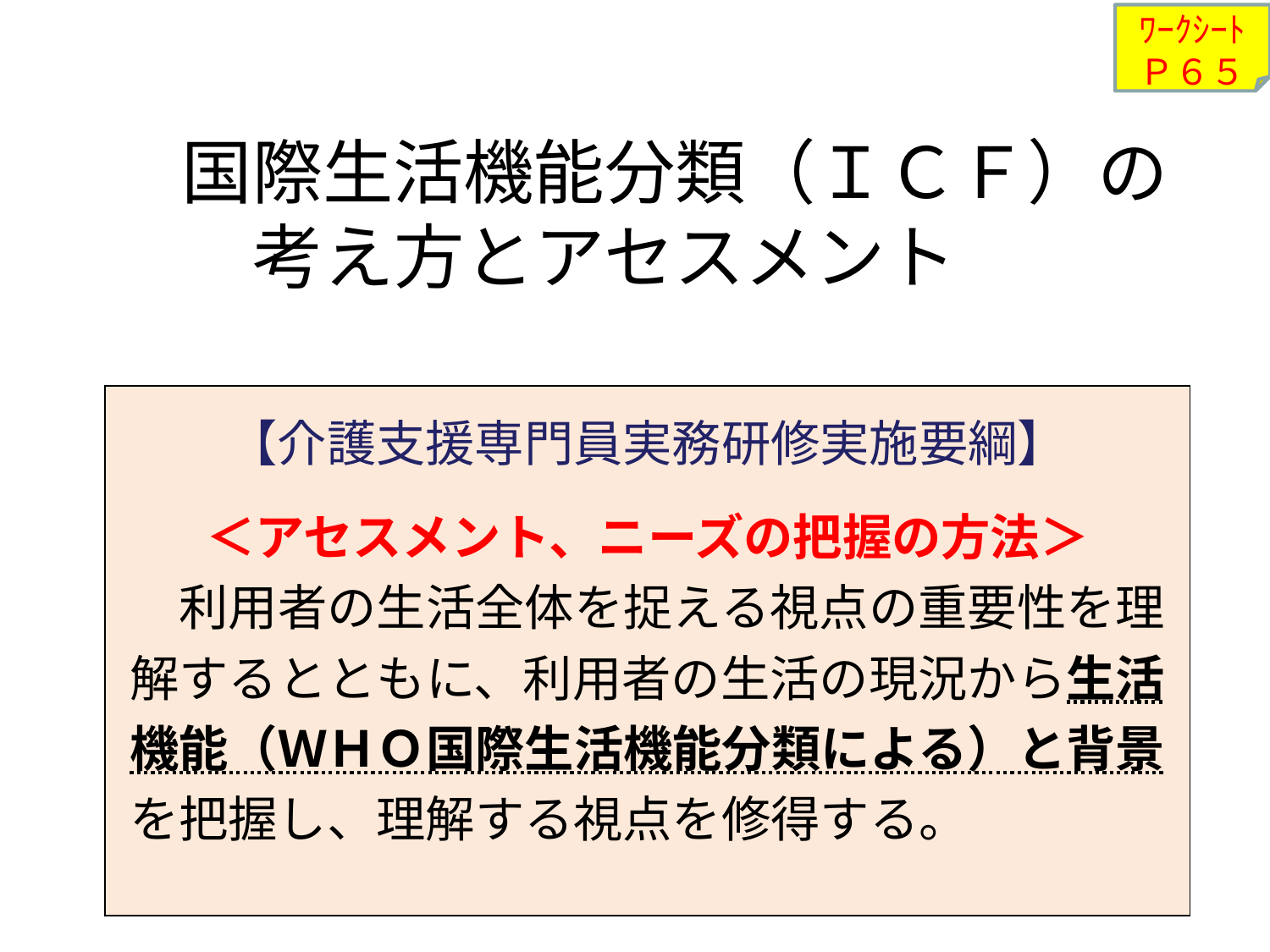

ﾜｰｸｼｰﾄ
Ｐ６５

　国際生活機能分類（ＩＣＦ）の
考え方とアセスメント
【介護支援専門員実務研修実施要綱】

＜アセスメント、ニーズの把握の方法＞
　利用者の生活全体を捉える視点の重要性を理解するとともに、利用者の生活の現況から生活機能（ＷＨＯ国際生活機能分類による）と背景を把握し、理解する視点を修得する。